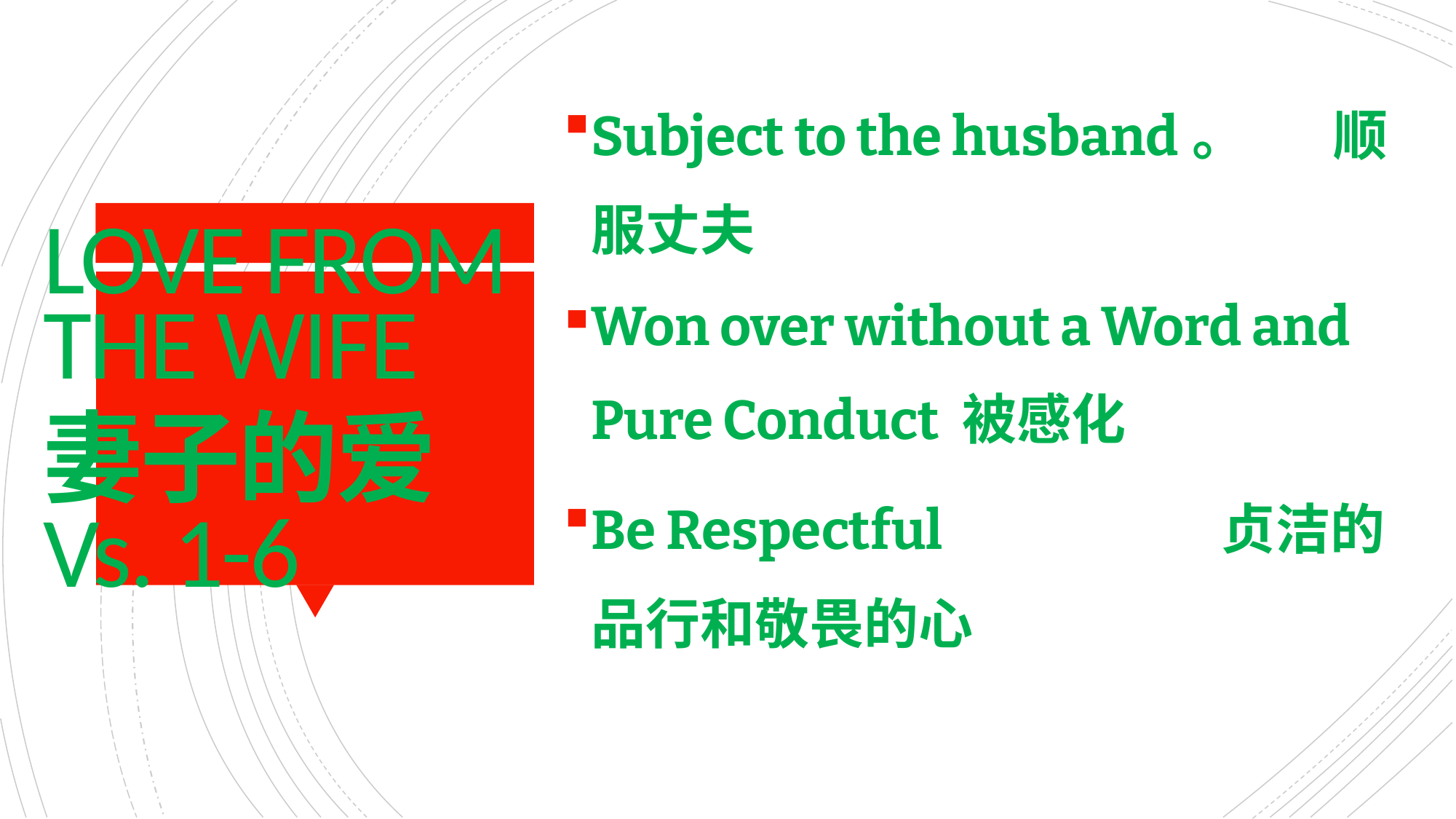

# LOVE FROM THE WIFE 妻子的爱 Vs. 1-6
Subject to the husband。       顺服丈夫
Won over without a Word and Pure Conduct 被感化
Be Respectful                           贞洁的品行和敬畏的心